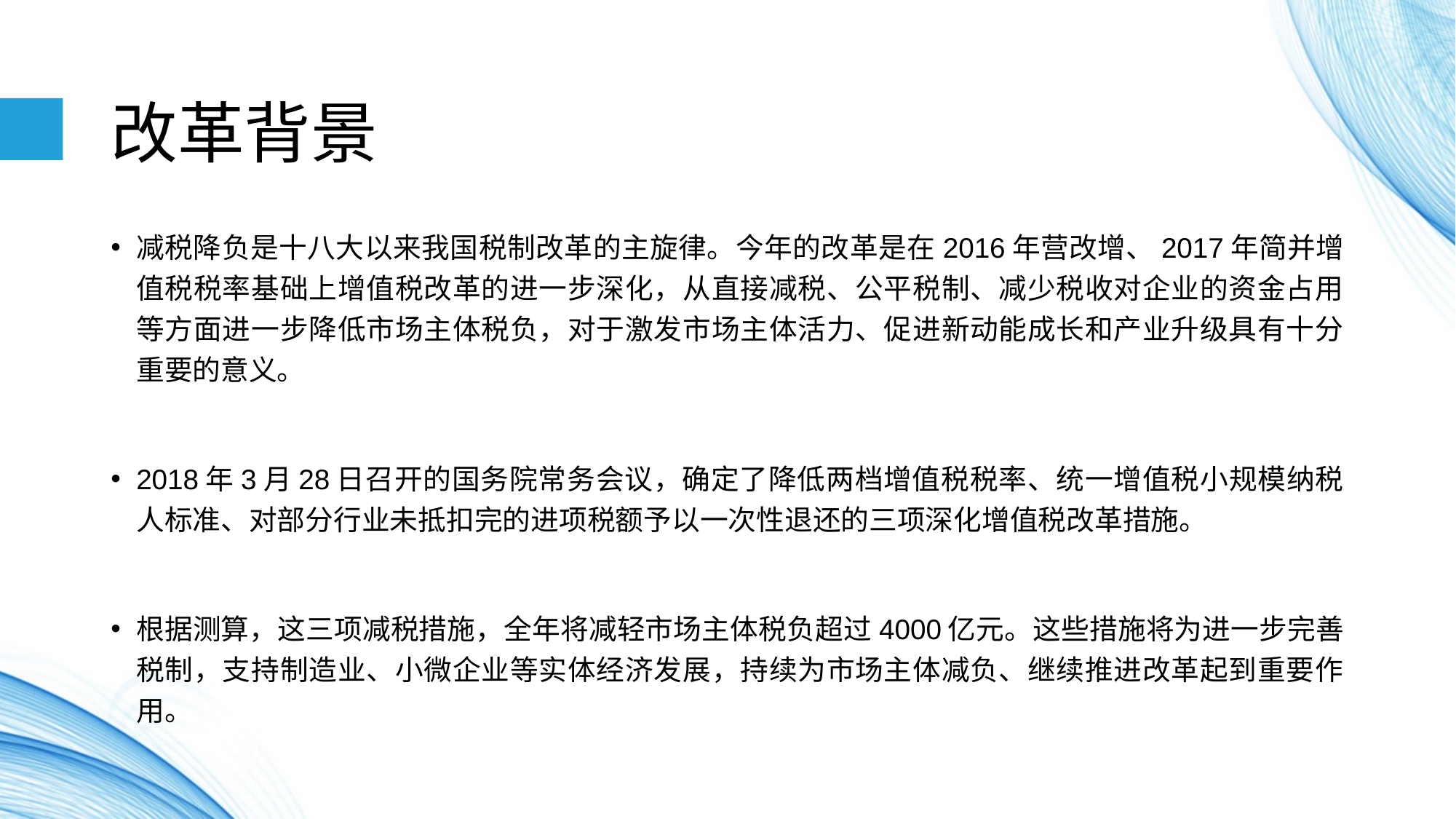

# 改革背景
减税降负是十八大以来我国税制改革的主旋律。今年的改革是在2016年营改增、2017年简并增值税税率基础上增值税改革的进一步深化，从直接减税、公平税制、减少税收对企业的资金占用等方面进一步降低市场主体税负，对于激发市场主体活力、促进新动能成长和产业升级具有十分重要的意义。

2018年3月28日召开的国务院常务会议，确定了降低两档增值税税率、统一增值税小规模纳税人标准、对部分行业未抵扣完的进项税额予以一次性退还的三项深化增值税改革措施。

根据测算，这三项减税措施，全年将减轻市场主体税负超过4000亿元。这些措施将为进一步完善税制，支持制造业、小微企业等实体经济发展，持续为市场主体减负、继续推进改革起到重要作用。